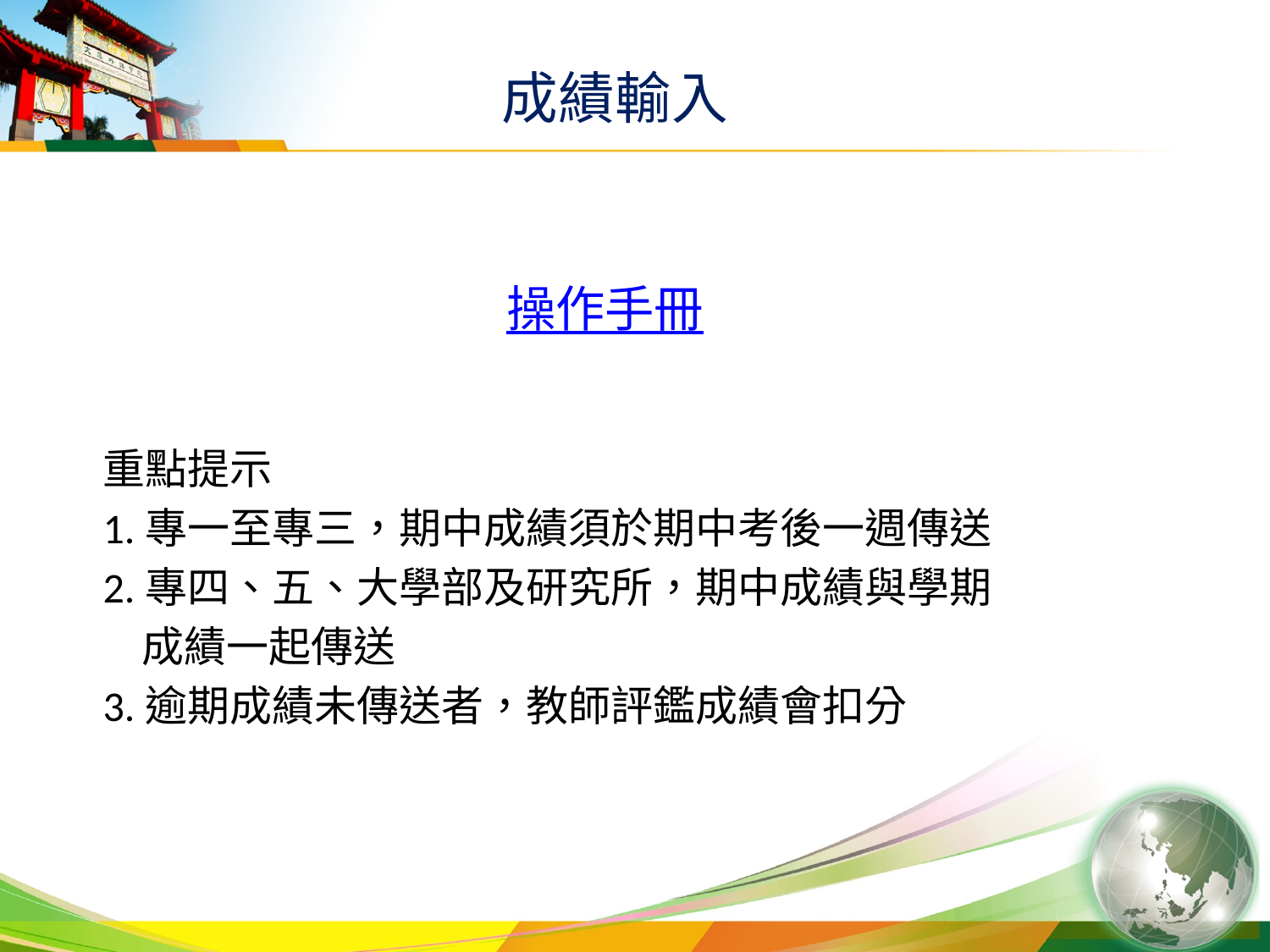

成績輸入
# 操作手冊
重點提示
1.專一至專三，期中成績須於期中考後一週傳送
2.專四、五、大學部及研究所，期中成績與學期
   成績一起傳送
3.逾期成績未傳送者，教師評鑑成績會扣分